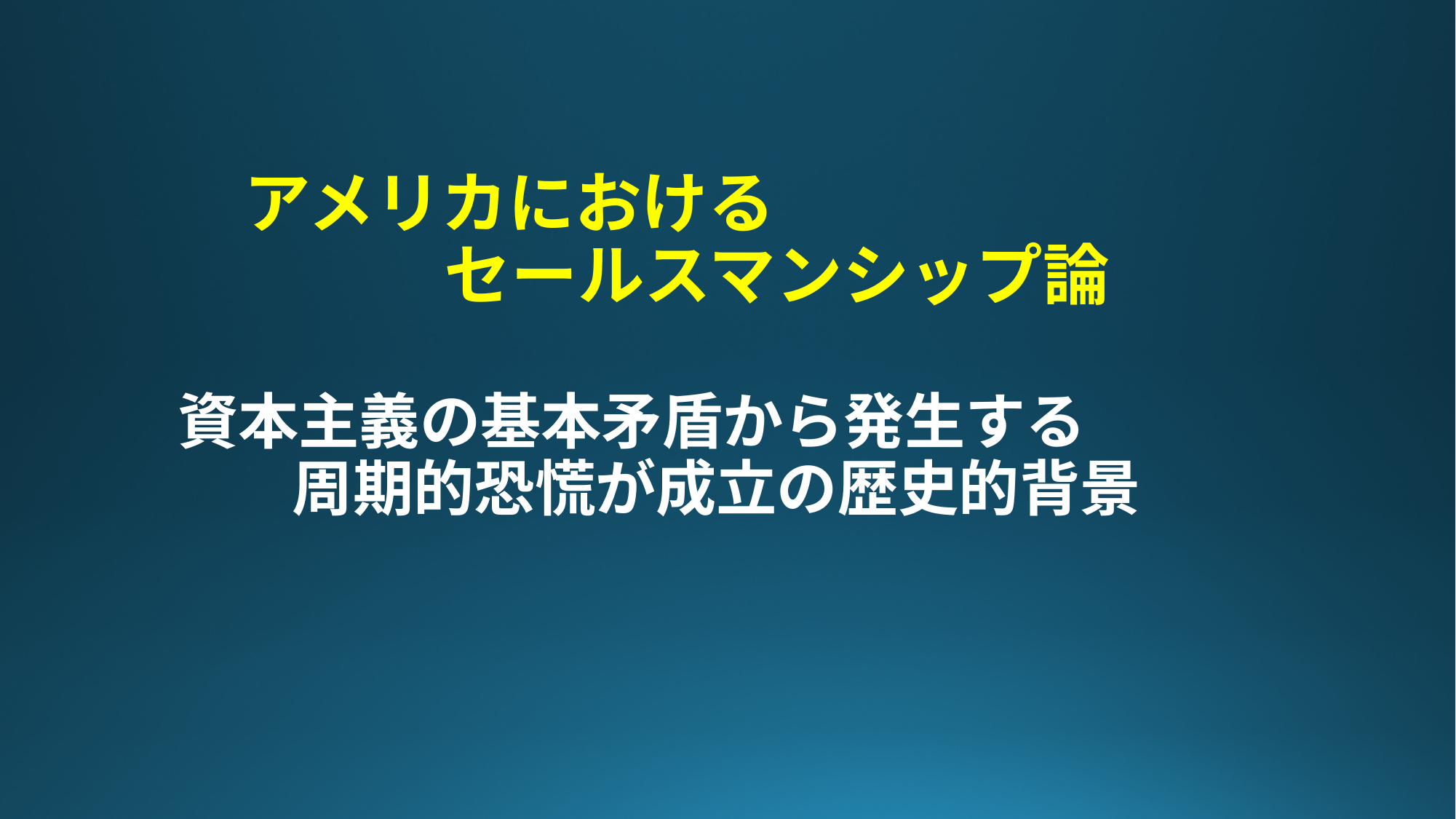

# アメリカにおける 　　　　　セールスマンシップ論 　資本主義の基本矛盾から発生する　　　 　　　周期的恐慌が成立の歴史的背景